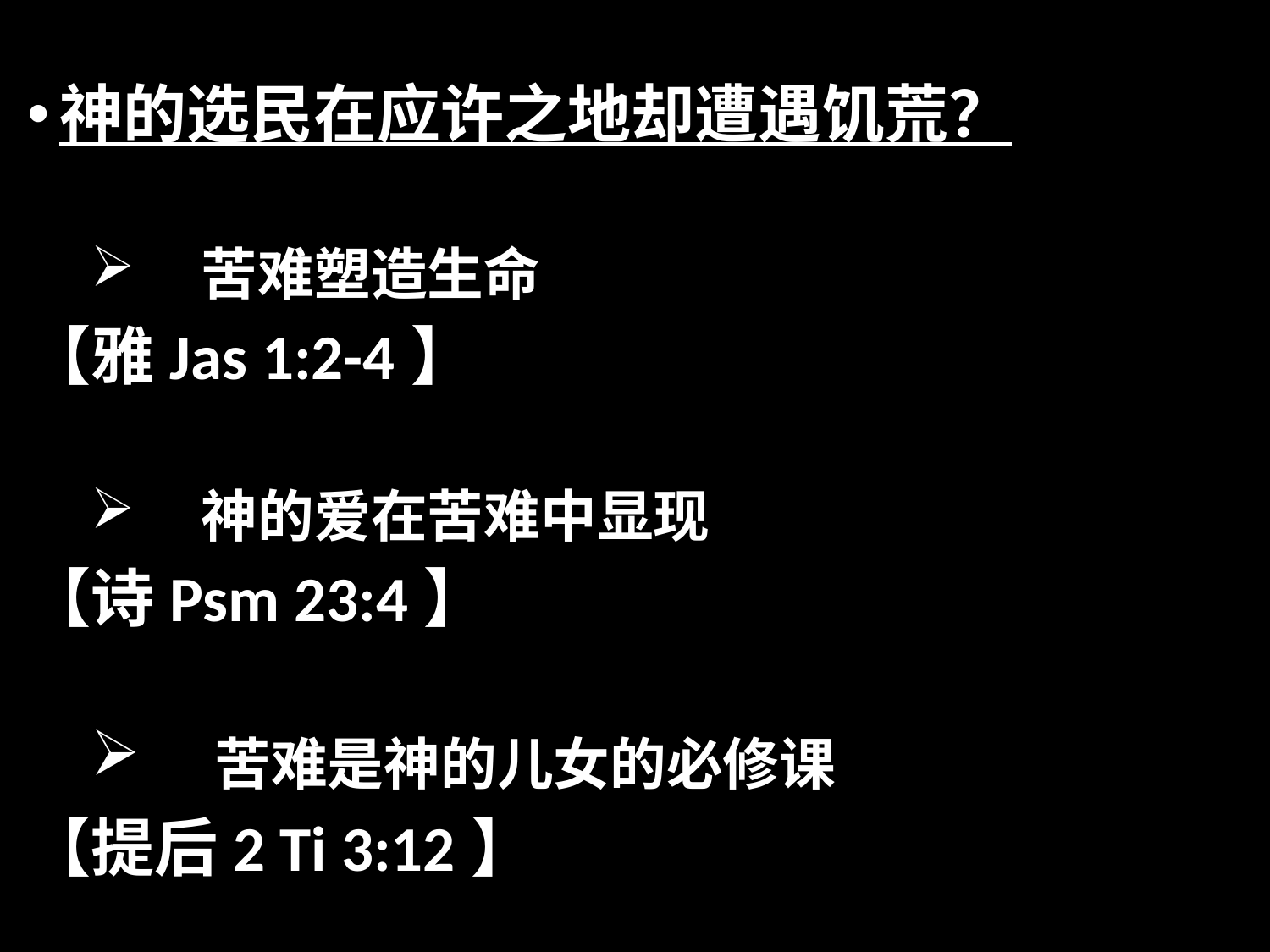

神的选民在应许之地却遭遇饥荒？

    苦难塑造生命
【雅Jas 1:2-4】

    神的爱在苦难中显现
【诗Psm 23:4】

    苦难是神的儿女的必修课
【提后2 Ti 3:12】